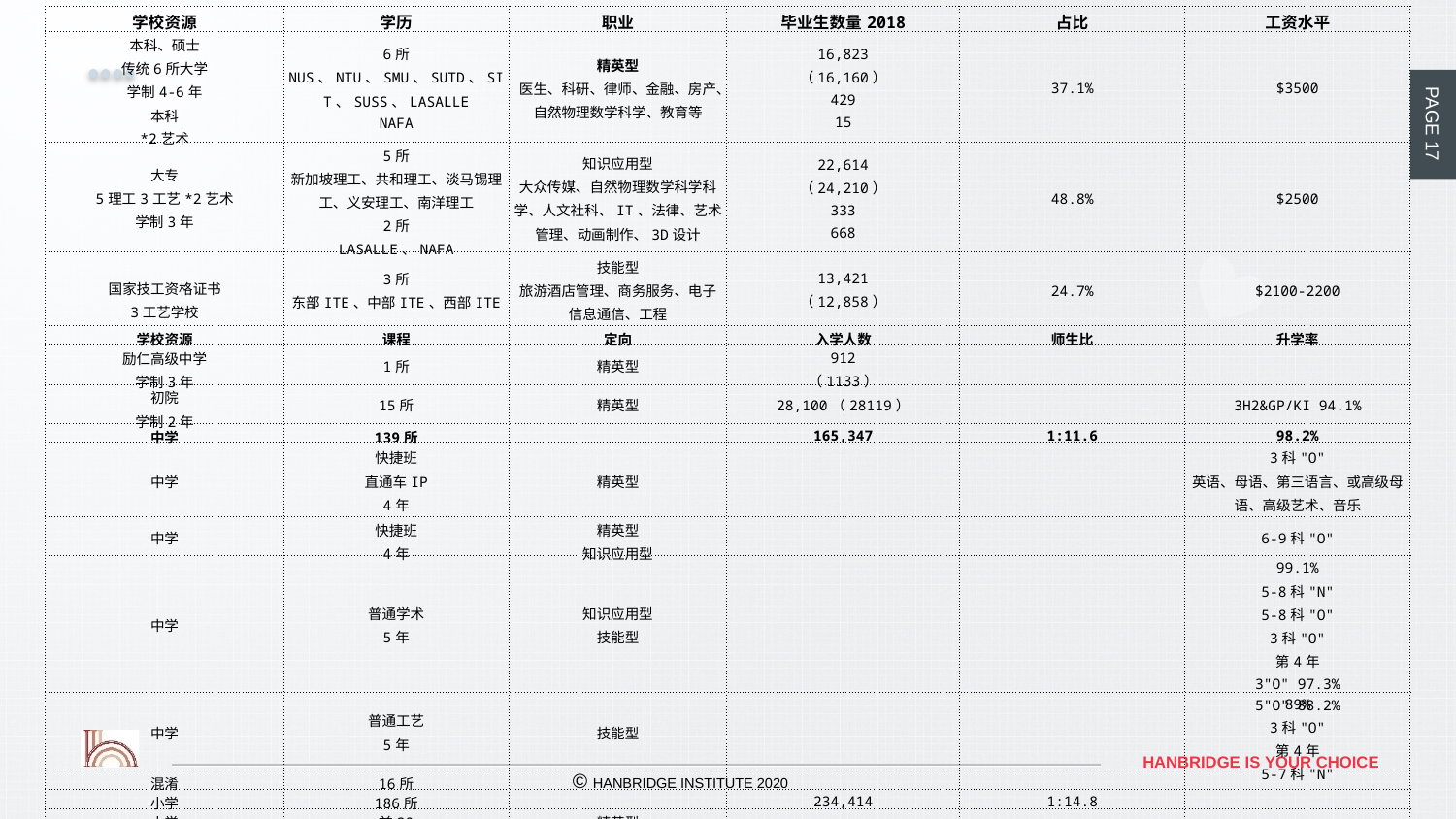

| 学校资源 | 学历 | 职业 | 毕业生数量2018 | 占比 | 工资水平 |
| --- | --- | --- | --- | --- | --- |
| 本科、硕士 传统6所大学 学制4-6年 本科 \*2艺术 | 6所 NUS、NTU、SMU、SUTD、SIT、SUSS、LASALLE NAFA | 精英型 医生、科研、律师、金融、房产、自然物理数学科学、教育等 | 16,823 （16,160） 429 15 | 37.1% | $3500 |
| 大专 5理工3工艺\*2艺术 学制3年 | 5所 新加坡理工、共和理工、淡马锡理工、义安理工、南洋理工 2所 LASALLE、NAFA | 知识应用型 大众传媒、自然物理数学科学科学、人文社科、IT、法律、艺术管理、动画制作、3D设计 | 22,614 （24,210） 333 668 | 48.8% | $2500 |
| 国家技工资格证书 3工艺学校 | 3所 东部ITE、中部ITE、西部ITE | 技能型 旅游酒店管理、商务服务、电子信息通信、工程 | 13,421 （12,858） | 24.7% | $2100-2200 |
| 学校资源 | 课程 | 定向 | 入学人数 | 师生比 | 升学率 |
| 励仁高级中学 学制3年 | 1所 | 精英型 | 912 （1133） |  |  |
| 初院 学制2年 | 15所 | 精英型 | 28,100（28119） |  | 3H2&GP/KI 94.1% |
| 中学 | 139所 |  | 165,347 | 1:11.6 | 98.2% |
| 中学 | 快捷班 直通车IP 4年 | 精英型 |  |  | 3科"O" 英语、母语、第三语言、或高级母语、高级艺术、音乐 |
| 中学 | 快捷班 4年 | 精英型 知识应用型 |  |  | 6-9科"O" |
| 中学 | 普通学术 5年 | 知识应用型 技能型 |  |  | 99.1% 5-8科"N" 5-8科"O" 3科"O" 第4年 3"O" 97.3% 5"O" 88.2% |
| 中学 | 普通工艺 5年 | 技能型 |  |  | 89% 3科"O" 第4年 5-7科"N" |
| 混淆 | 16所 |  |  |  |  |
| 小学 | 186所 |  | 234,414 | 1:14.8 |  |
| 小学 | 前30 | 精英型 |  |  |  |
| 小学 | 非前30 | 混合 |  |  |  |